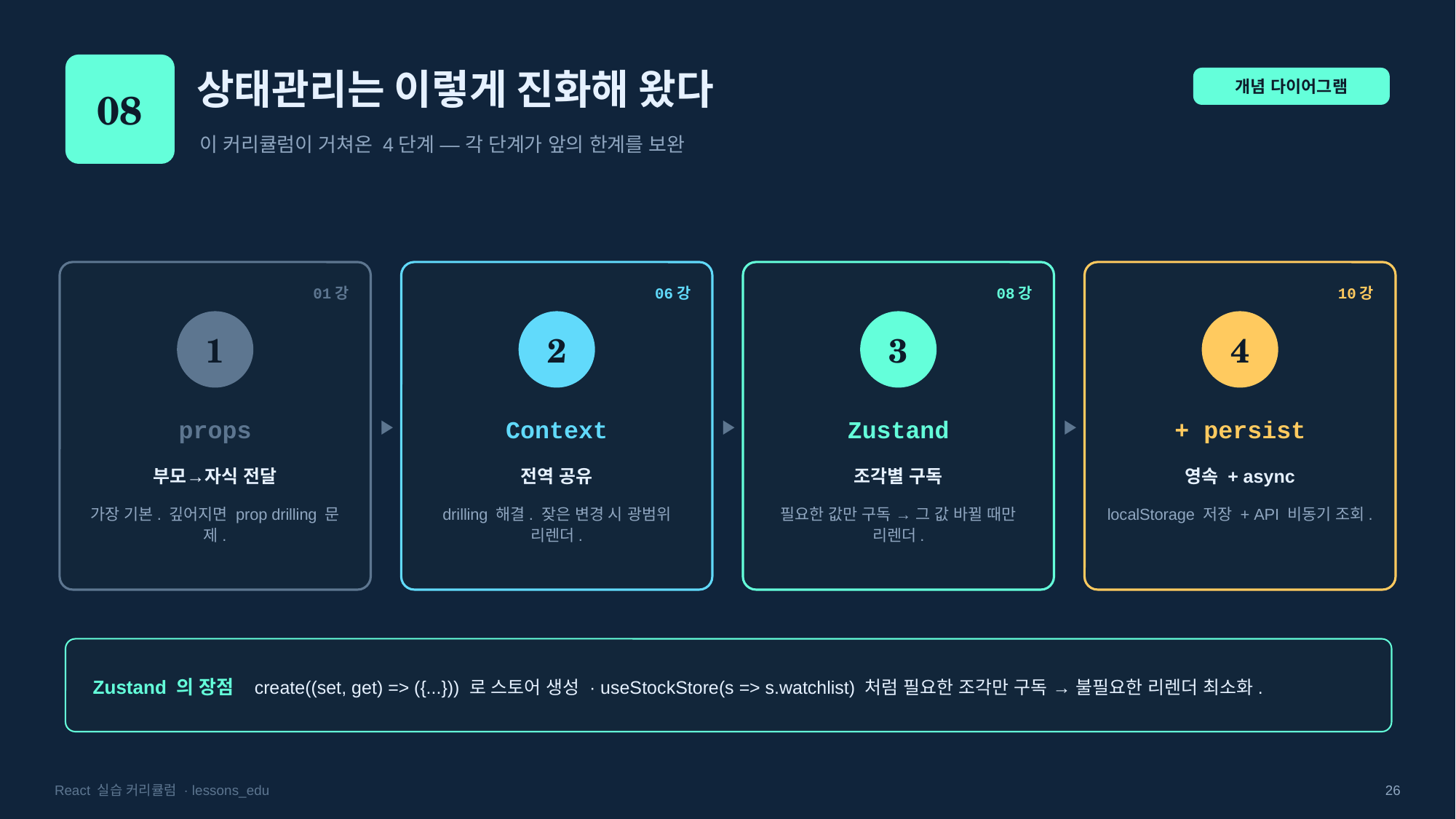

08
상태관리는 이렇게 진화해 왔다
개념 다이어그램
이 커리큘럼이 거쳐온 4단계 — 각 단계가 앞의 한계를 보완

01강
06강
08강
10강

1

2

3

4
props
▶
Context
▶
Zustand
▶
+ persist
부모→자식 전달
전역 공유
조각별 구독
영속 + async
가장 기본. 깊어지면 prop drilling 문제.
drilling 해결. 잦은 변경 시 광범위 리렌더.
필요한 값만 구독 → 그 값 바뀔 때만 리렌더.
localStorage 저장 + API 비동기 조회.

Zustand 의 장점   create((set, get) => ({...})) 로 스토어 생성 · useStockStore(s => s.watchlist) 처럼 필요한 조각만 구독 → 불필요한 리렌더 최소화.
React 실습 커리큘럼 · lessons_edu
26